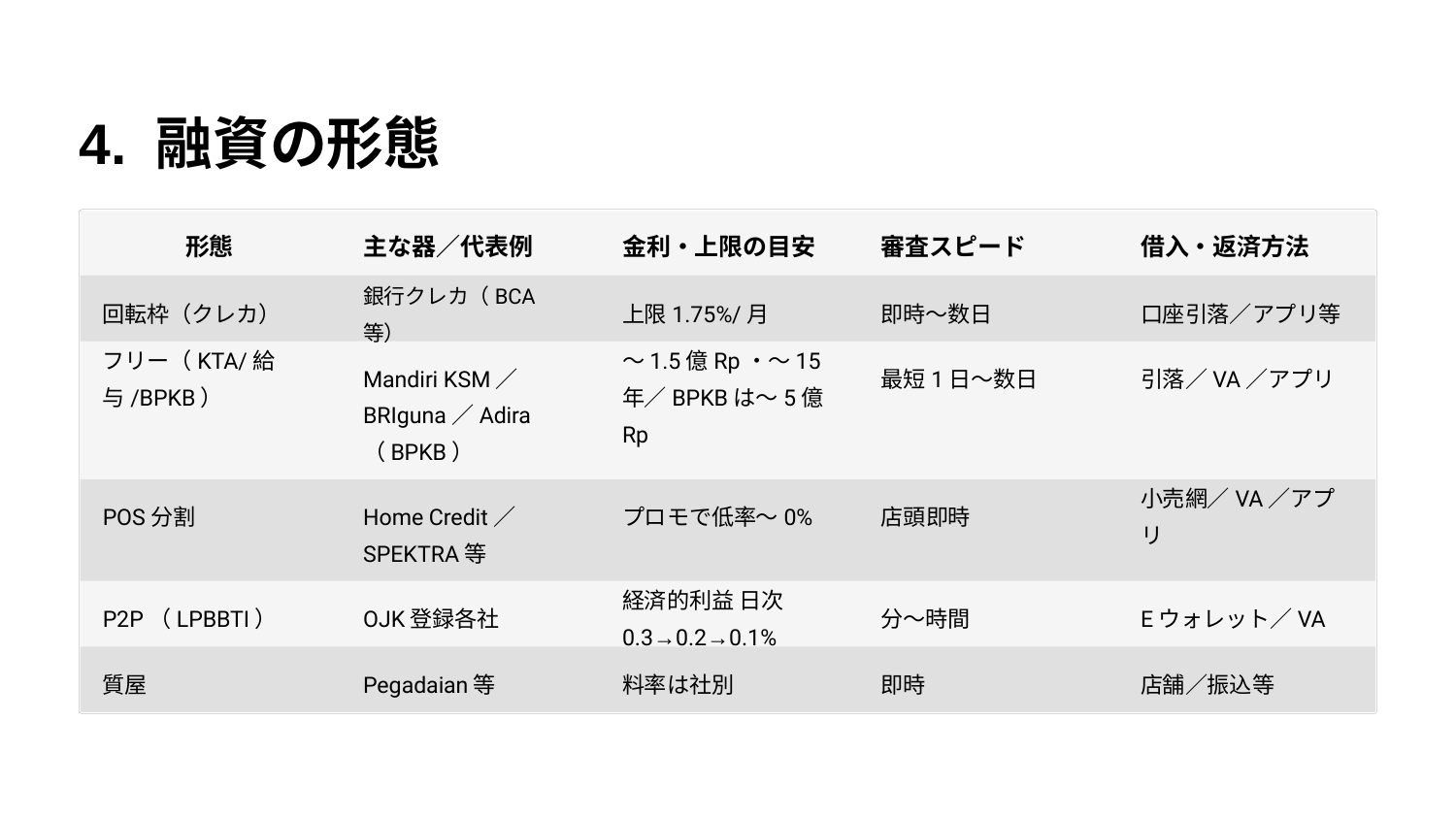

4. 融資の形態

形態
主な器／代表例
金利・上限の目安
審査スピード
借入・返済方法

回転枠（クレカ）
銀行クレカ（BCA等）
上限1.75%/月
即時～数日
口座引落／アプリ等

フリー（KTA/給与/BPKB）
Mandiri KSM／BRIguna／Adira（BPKB）
～1.5億Rp・～15年／BPKBは～5億Rp
最短1日～数日
引落／VA／アプリ

POS分割
Home Credit／SPEKTRA等
プロモで低率～0%
店頭即時
小売網／VA／アプリ

P2P（LPBBTI）
OJK登録各社
経済的利益 日次0.3→0.2→0.1%
分～時間
Eウォレット／VA

質屋
Pegadaian等
料率は社別
即時
店舗／振込等